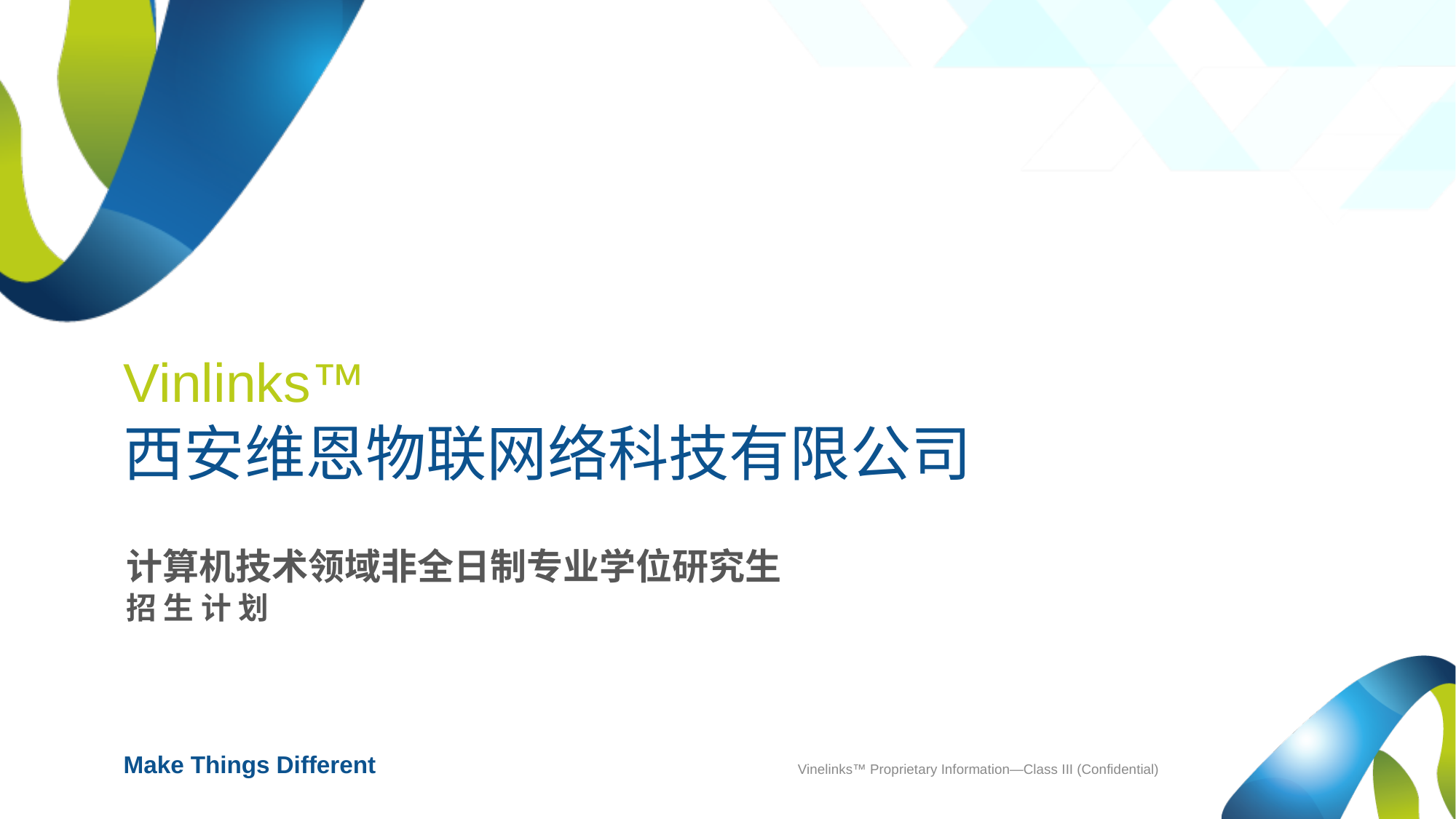

Vinlinks™
# 西安维恩物联网络科技有限公司
计算机技术领域非全日制专业学位研究生
招 生 计 划